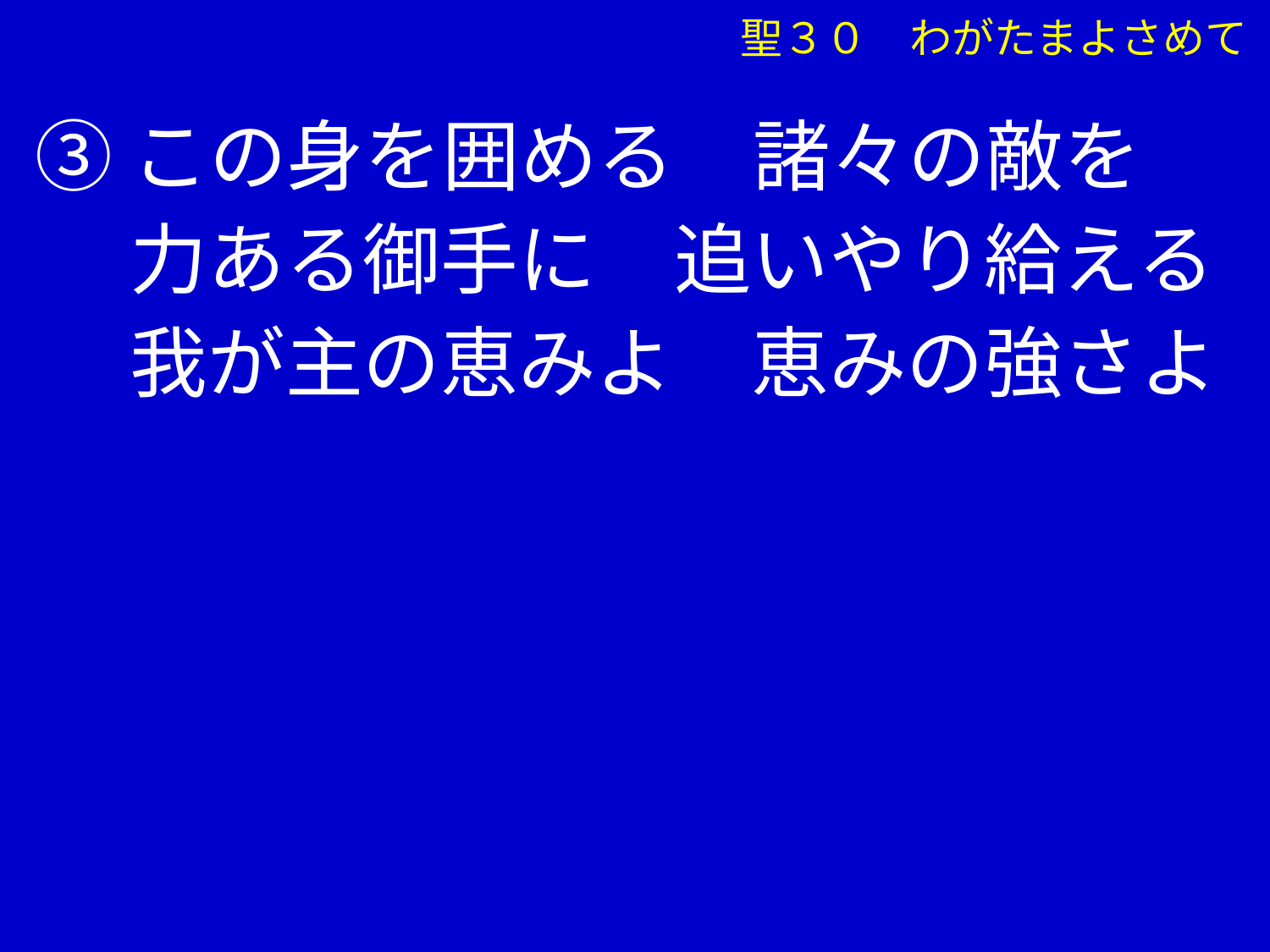

聖３０　わがたまよさめて
③この身を囲める　諸々の敵を
　 力ある御手に　追いやり給える
　 我が主の恵みよ　恵みの強さよ